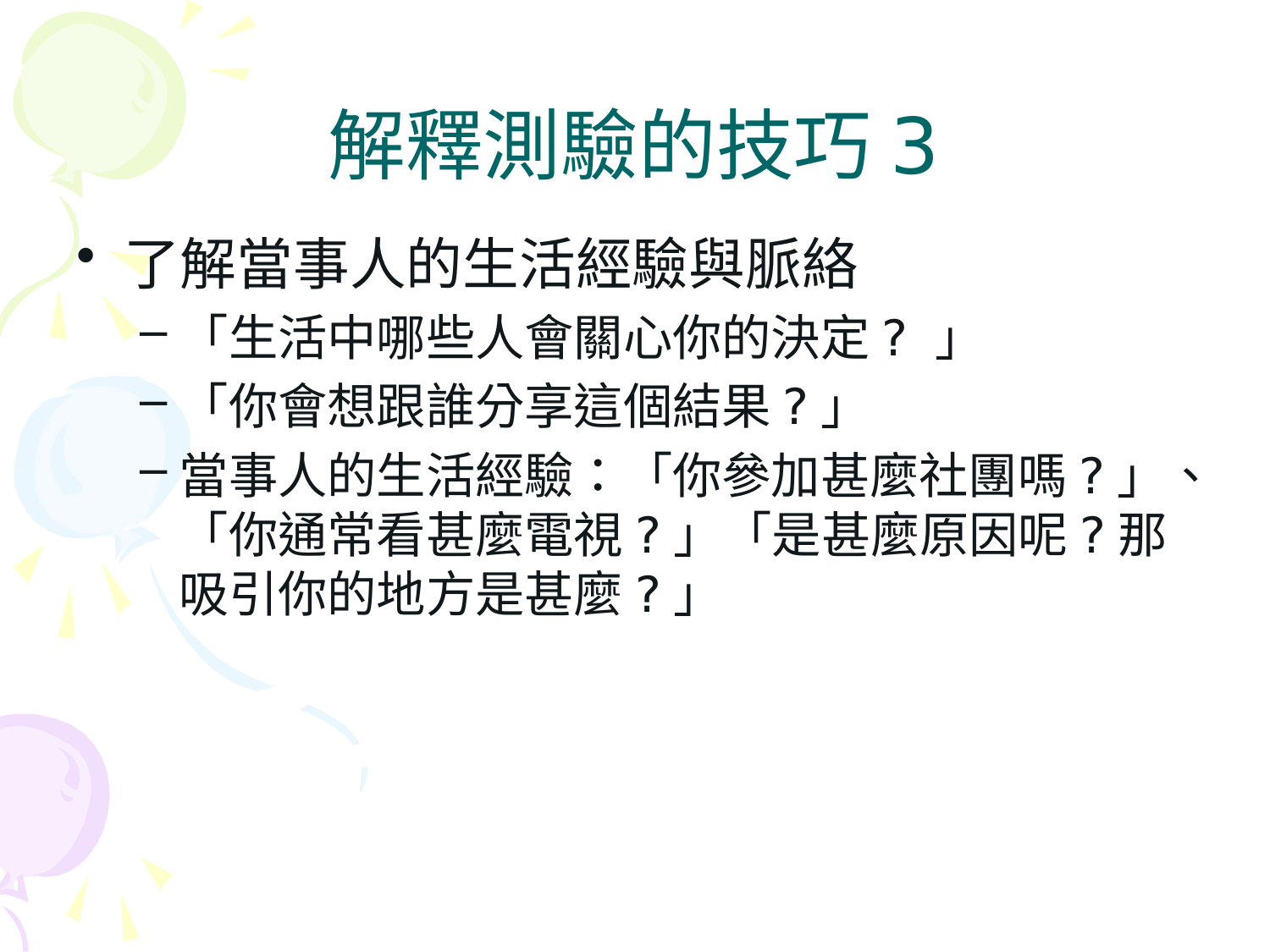

# 解釋測驗的技巧3
了解當事人的生活經驗與脈絡
「生活中哪些人會關心你的決定? 」
「你會想跟誰分享這個結果?」
當事人的生活經驗：「你參加甚麼社團嗎?」、「你通常看甚麼電視?」「是甚麼原因呢?那吸引你的地方是甚麼?」